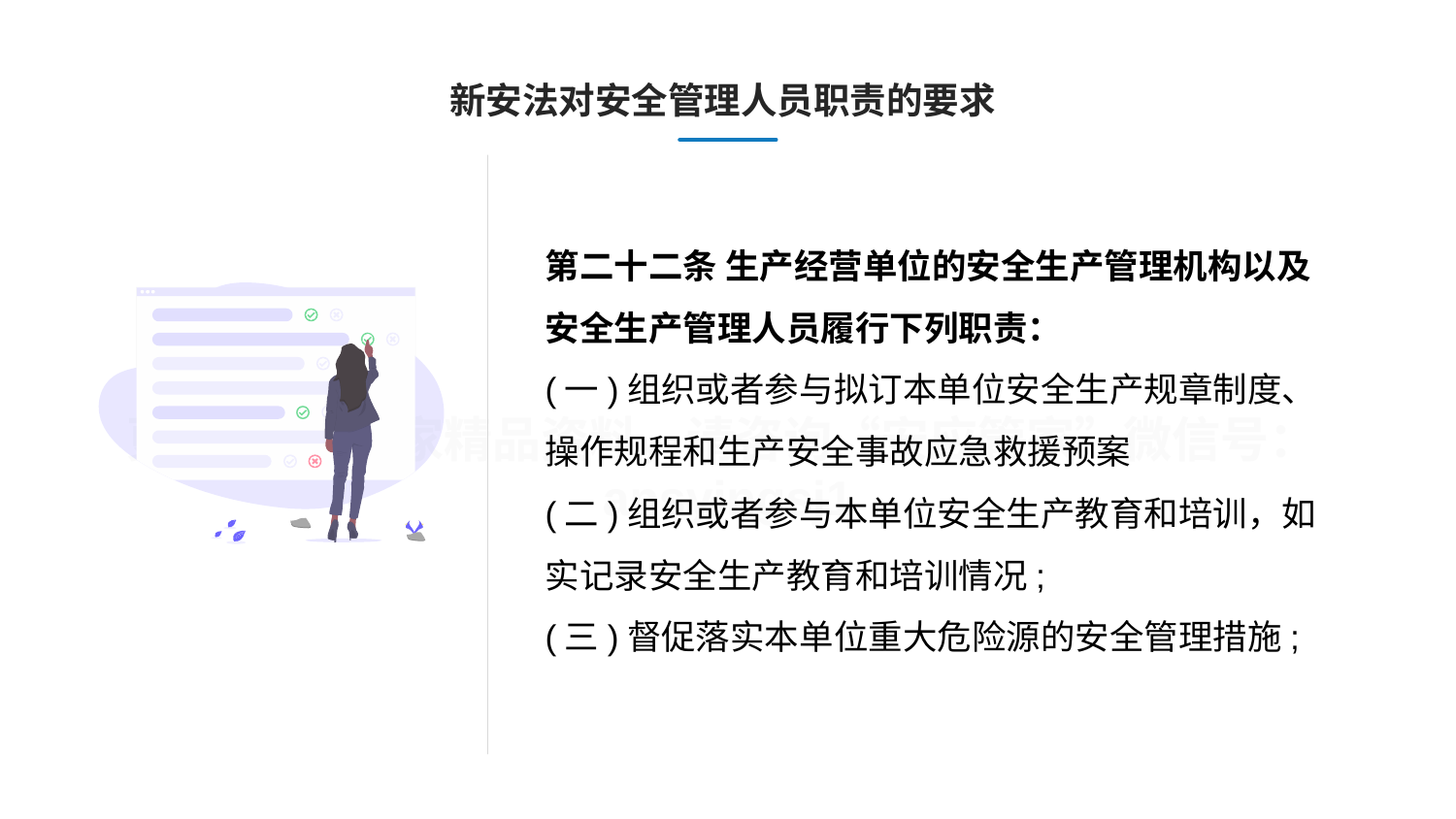

新安法对安全管理人员职责的要求
第二十二条 生产经营单位的安全生产管理机构以及安全生产管理人员履行下列职责：
(一)组织或者参与拟订本单位安全生产规章制度、操作规程和生产安全事故应急救援预案
(二)组织或者参与本单位安全生产教育和培训，如实记录安全生产教育和培训情况;
(三)督促落实本单位重大危险源的安全管理措施;